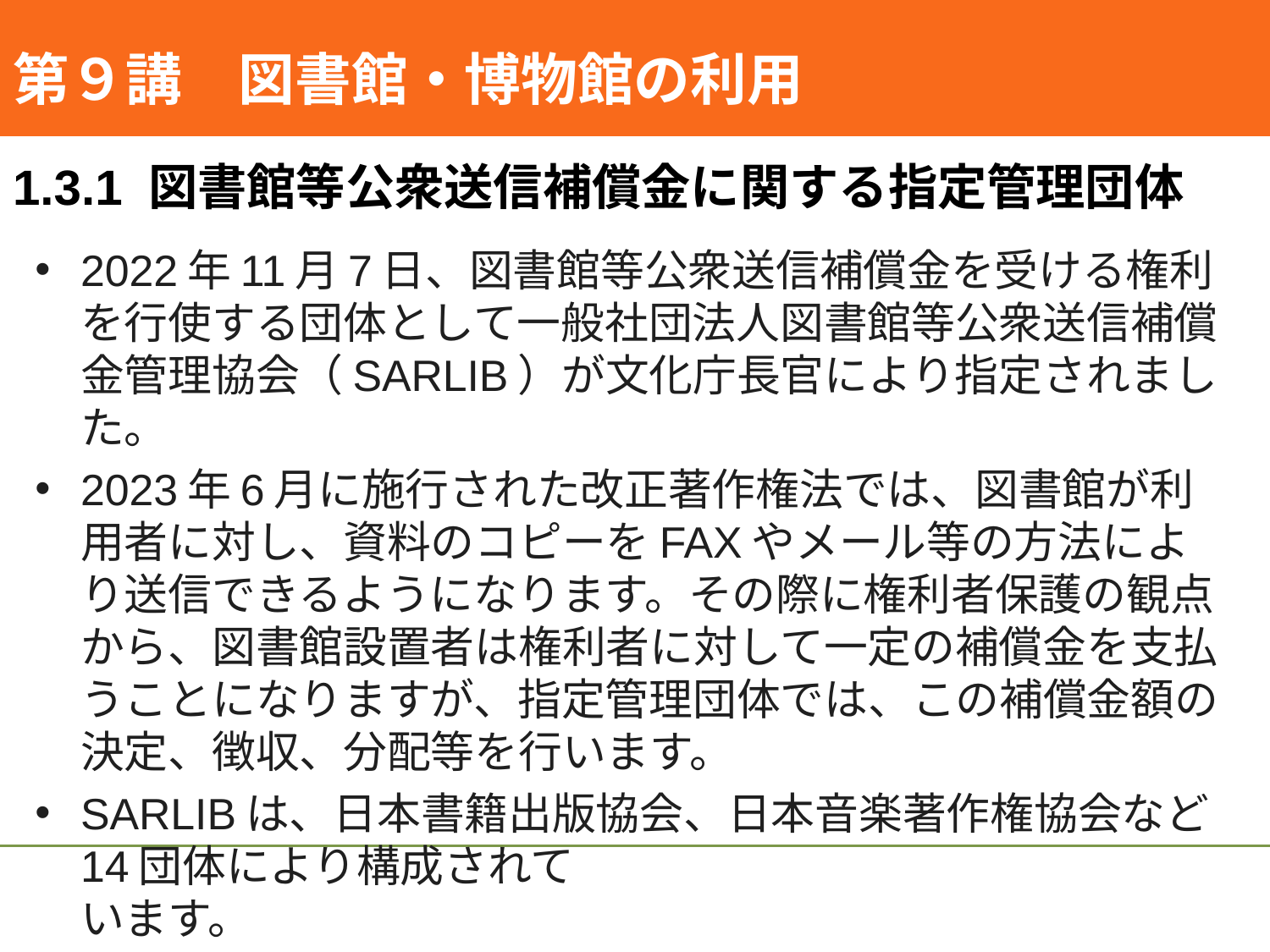

#
第９講　図書館・博物館の利用
1.3.1 図書館等公衆送信補償金に関する指定管理団体
2022年11月7日、図書館等公衆送信補償金を受ける権利を行使する団体として一般社団法人図書館等公衆送信補償金管理協会（SARLIB）が文化庁長官により指定されました。
2023年6月に施行された改正著作権法では、図書館が利用者に対し、資料のコピーをFAXやメール等の方法により送信できるようになります。その際に権利者保護の観点から、図書館設置者は権利者に対して一定の補償金を支払うことになりますが、指定管理団体では、この補償金額の決定、徴収、分配等を行います。
SARLIBは、日本書籍出版協会、日本音楽著作権協会など14団体により構成されて
います。